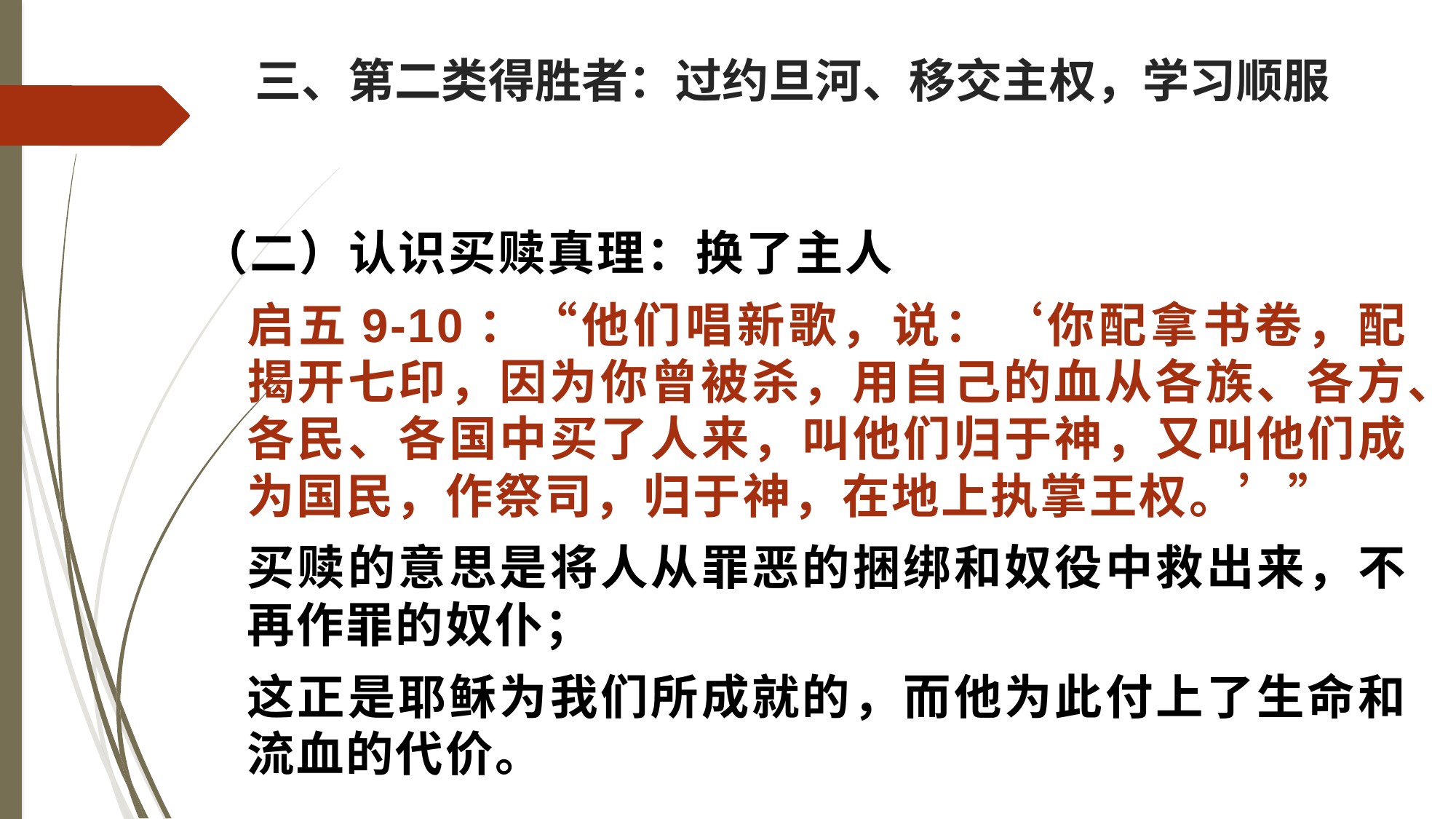

# 三、第二类得胜者：过约旦河、移交主权，学习顺服
（二）认识买赎真理：换了主人
启五9-10：“他们唱新歌，说：‘你配拿书卷，配揭开七印，因为你曾被杀，用自己的血从各族、各方、各民、各国中买了人来，叫他们归于神，又叫他们成为国民，作祭司，归于神，在地上执掌王权。’”
买赎的意思是将人从罪恶的捆绑和奴役中救出来，不再作罪的奴仆；
这正是耶稣为我们所成就的，而他为此付上了生命和流血的代价。